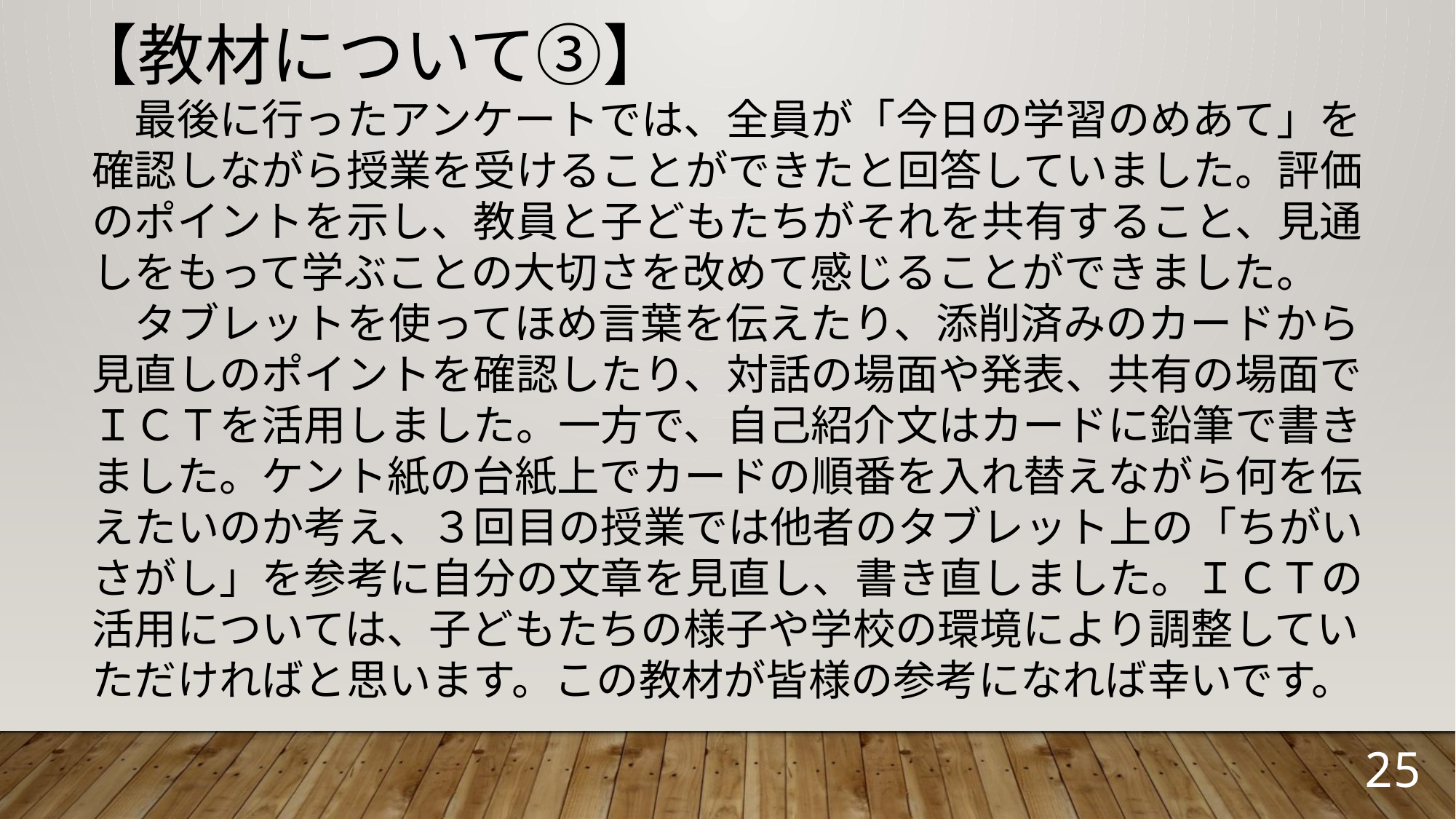

【教材について③】
　最後に行ったアンケートでは、全員が「今日の学習のめあて」を確認しながら授業を受けることができたと回答していました。評価のポイントを示し、教員と子どもたちがそれを共有すること、見通しをもって学ぶことの大切さを改めて感じることができました。
　タブレットを使ってほめ言葉を伝えたり、添削済みのカードから見直しのポイントを確認したり、対話の場面や発表、共有の場面でＩＣＴを活用しました。一方で、自己紹介文はカードに鉛筆で書きました。ケント紙の台紙上でカードの順番を入れ替えながら何を伝えたいのか考え、３回目の授業では他者のタブレット上の「ちがいさがし」を参考に自分の文章を見直し、書き直しました。ＩＣＴの活用については、子どもたちの様子や学校の環境により調整していただければと思います。この教材が皆様の参考になれば幸いです。
25